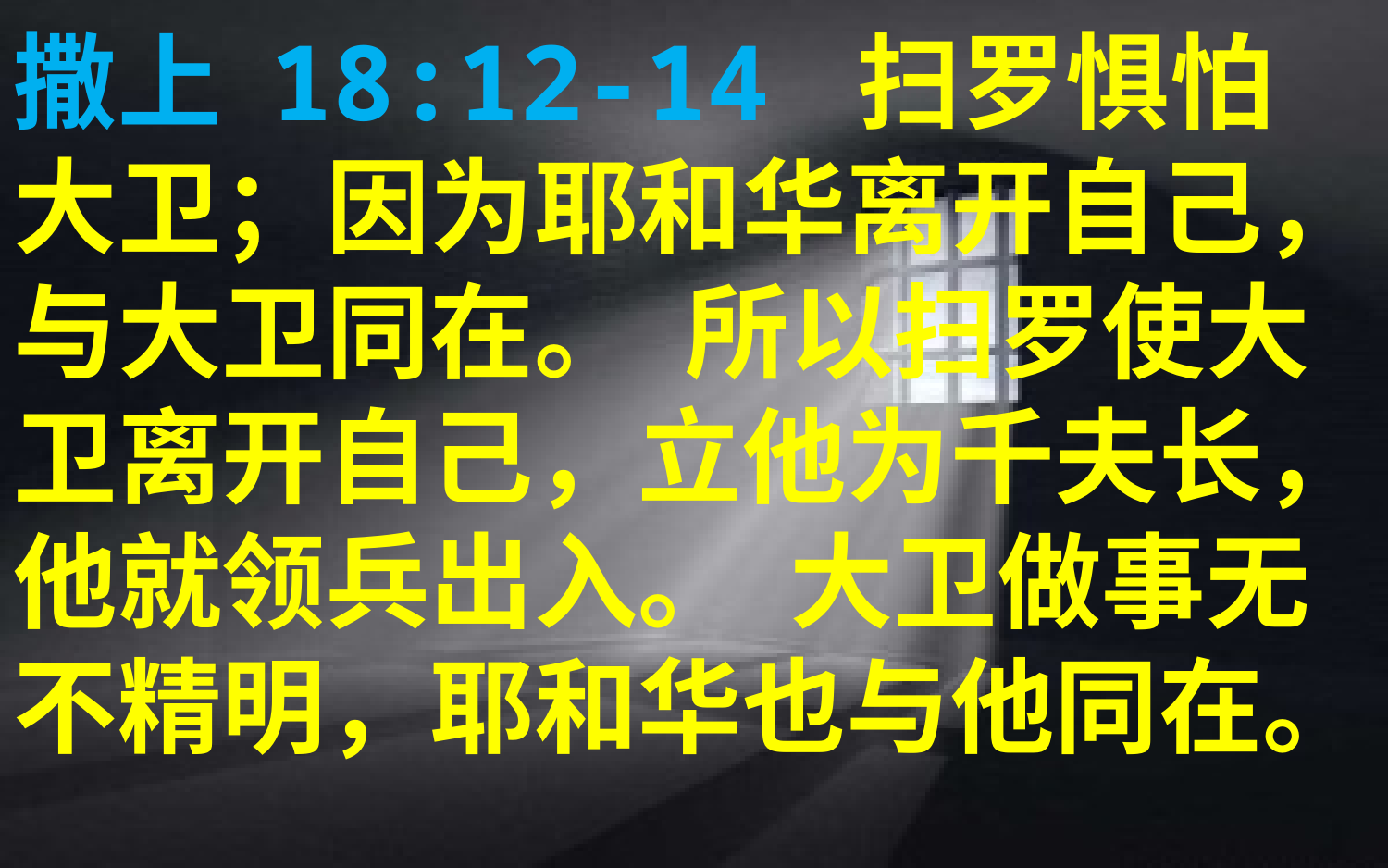

撒上 18:12-14 扫罗惧怕大卫；因为耶和华离开自己，与大卫同在。  所以扫罗使大卫离开自己，立他为千夫长，他就领兵出入。  大卫做事无不精明，耶和华也与他同在。